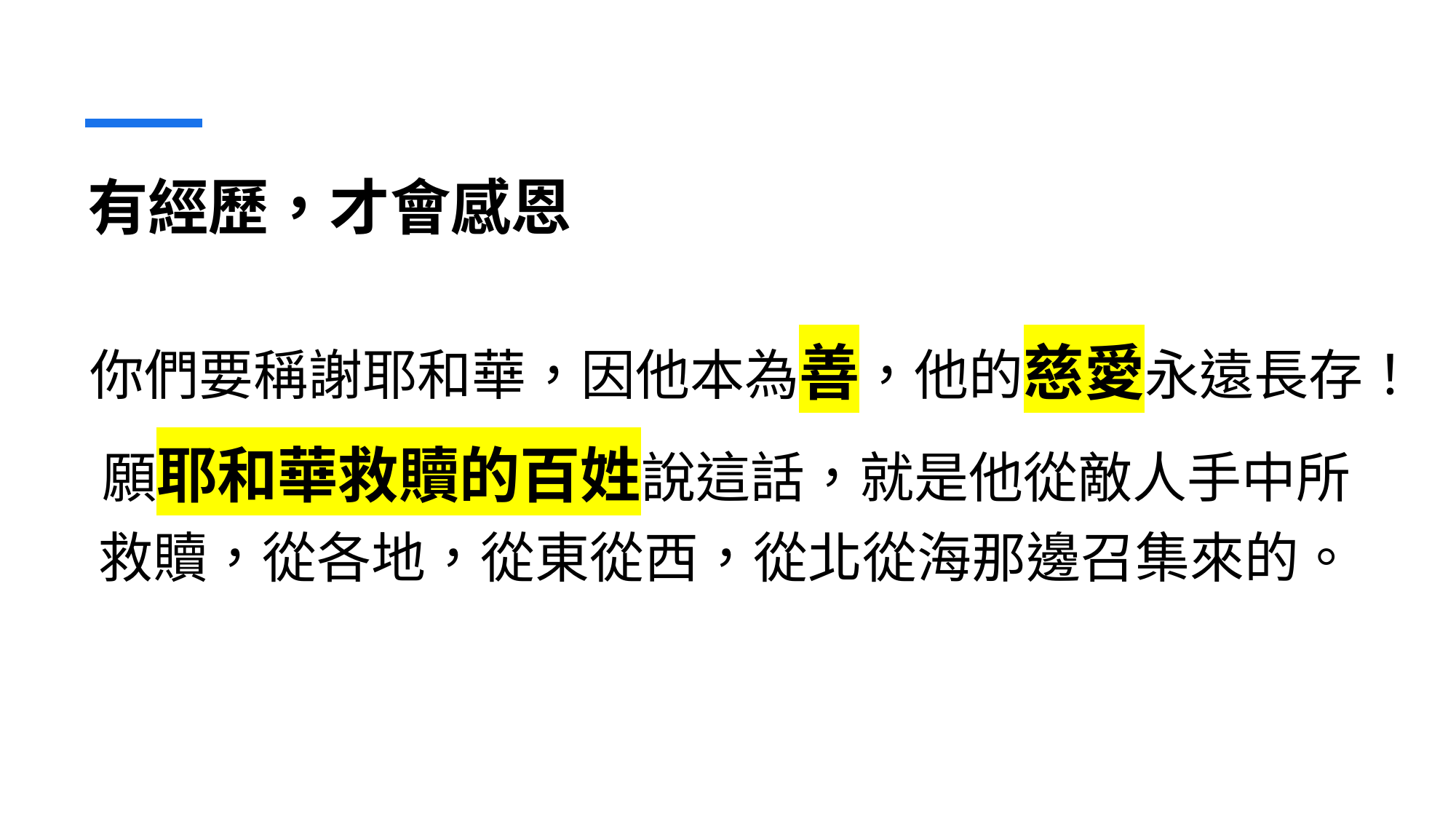

# 有經歷，才會感恩
你們要稱謝耶和華，因他本為善，他的慈愛永遠長存！
願耶和華救贖的百姓說這話，就是他從敵人手中所救贖，從各地，從東從西，從北從海那邊召集來的。